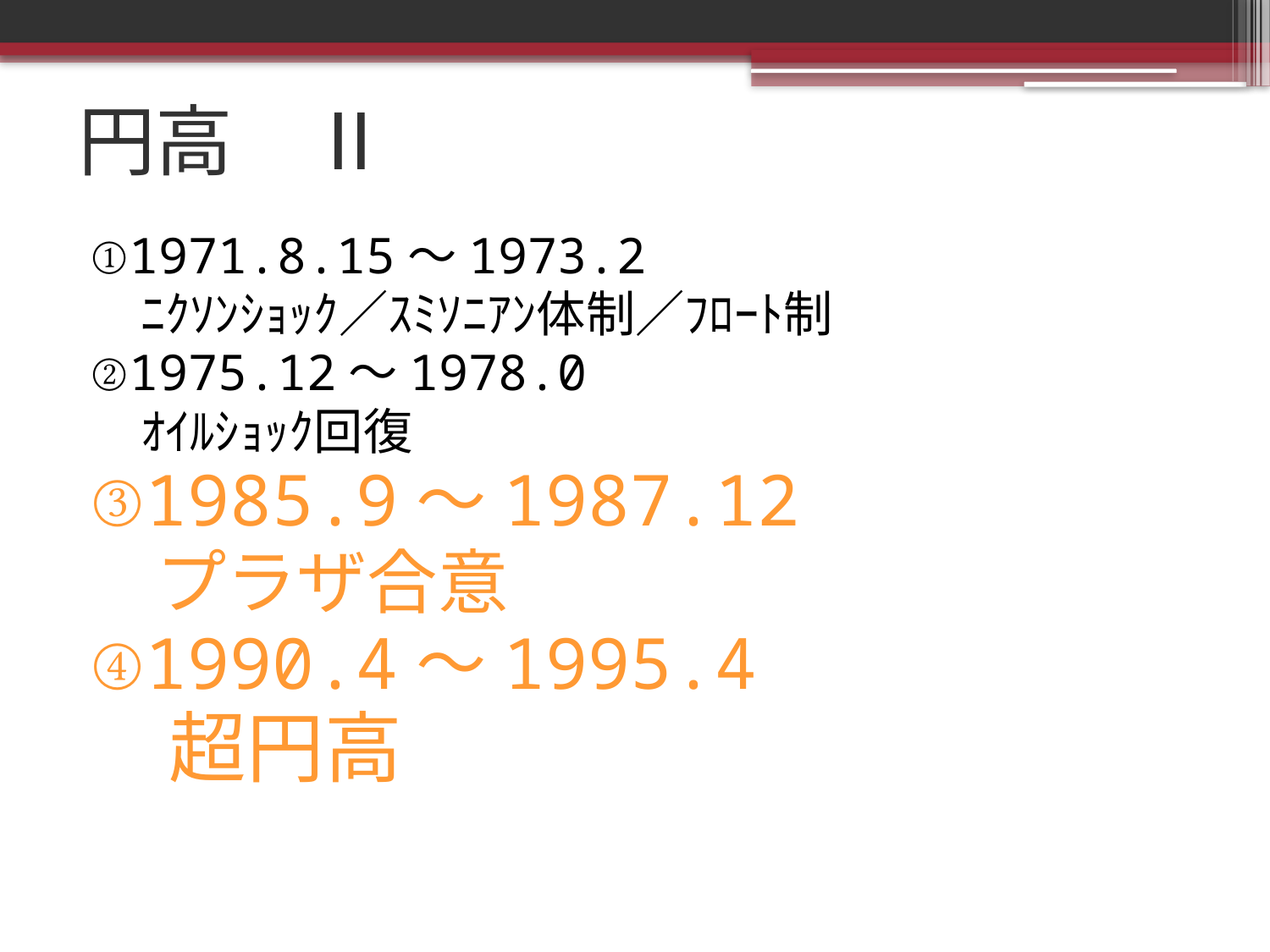

# 円高　Ⅱ
①1971.8.15～1973.2
　ﾆｸｿﾝｼｮｯｸ／ｽﾐｿﾆｱﾝ体制／ﾌﾛｰﾄ制
②1975.12～1978.0
　ｵｲﾙｼｮｯｸ回復
③1985.9～1987.12
   プラザ合意
④1990.4～1995.4
　超円高